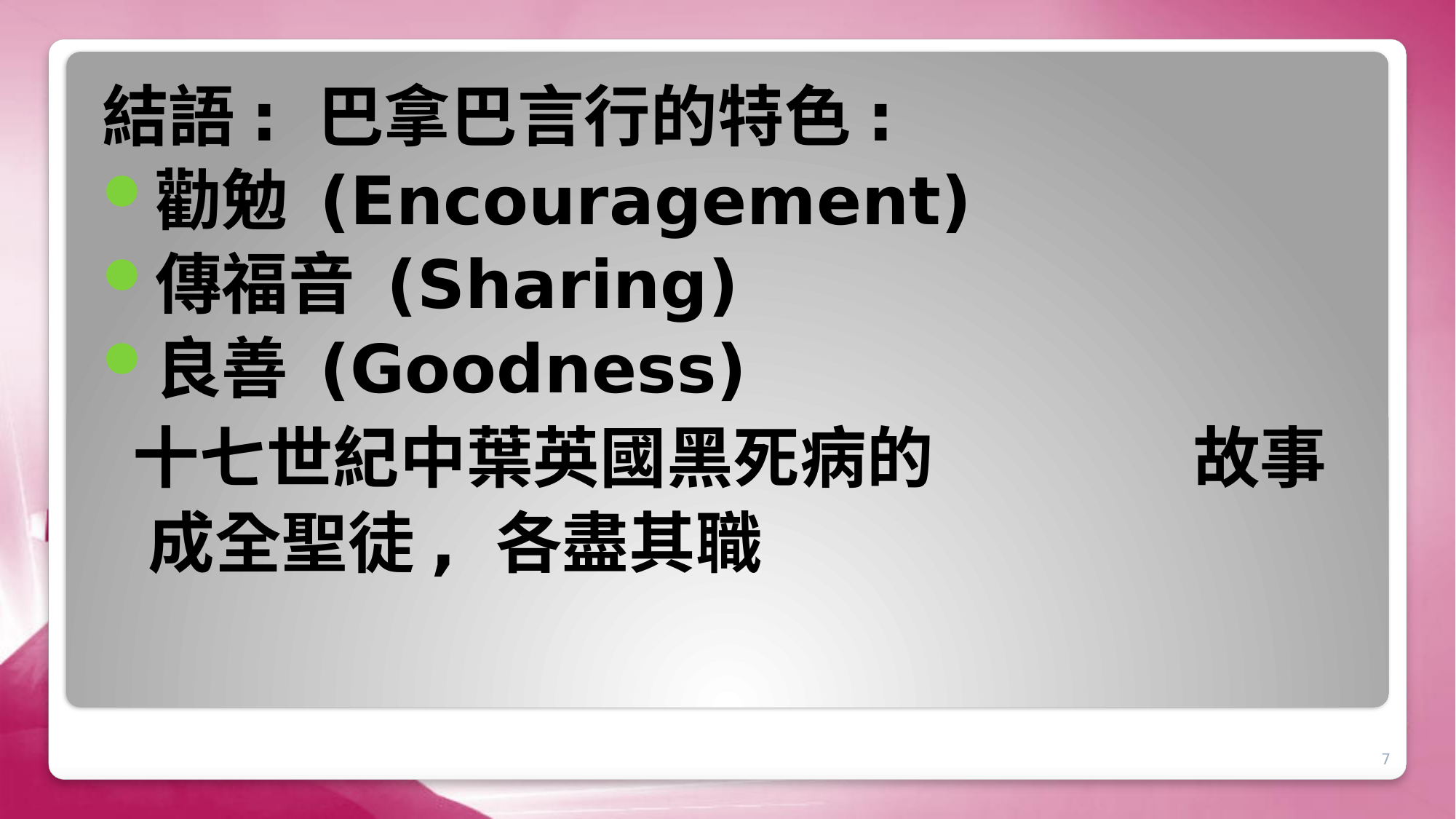

結語: 巴拿巴言行的特色:
勸勉 (Encouragement)
傳福音 (Sharing)
良善 (Goodness)
 十七世紀中葉英國黑死病的          	故事
  成全聖徒, 各盡其職
#
7